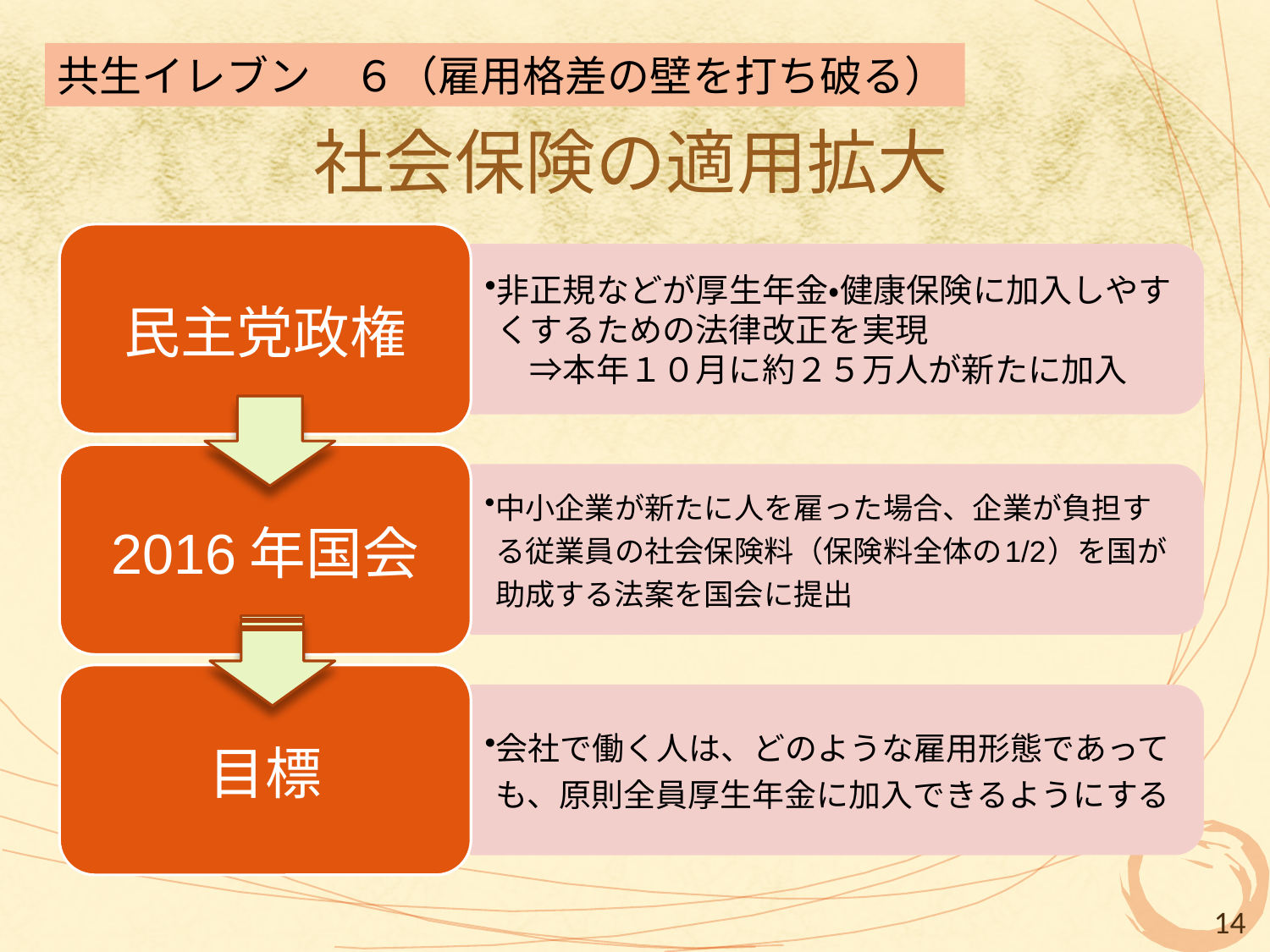

共生イレブン　６（雇用格差の壁を打ち破る）
# 社会保険の適用拡大
民主党政権
非正規などが厚生年金・健康保険に加入しやすくするための法律改正を実現　　　　　　　　⇒本年１０月に約２５万人が新たに加入
2016年国会
中小企業が新たに人を雇った場合、企業が負担する従業員の社会保険料（保険料全体の1/2）を国が助成する法案を国会に提出
目標
会社で働く人は、どのような雇用形態であっても、原則全員厚生年金に加入できるようにする

14